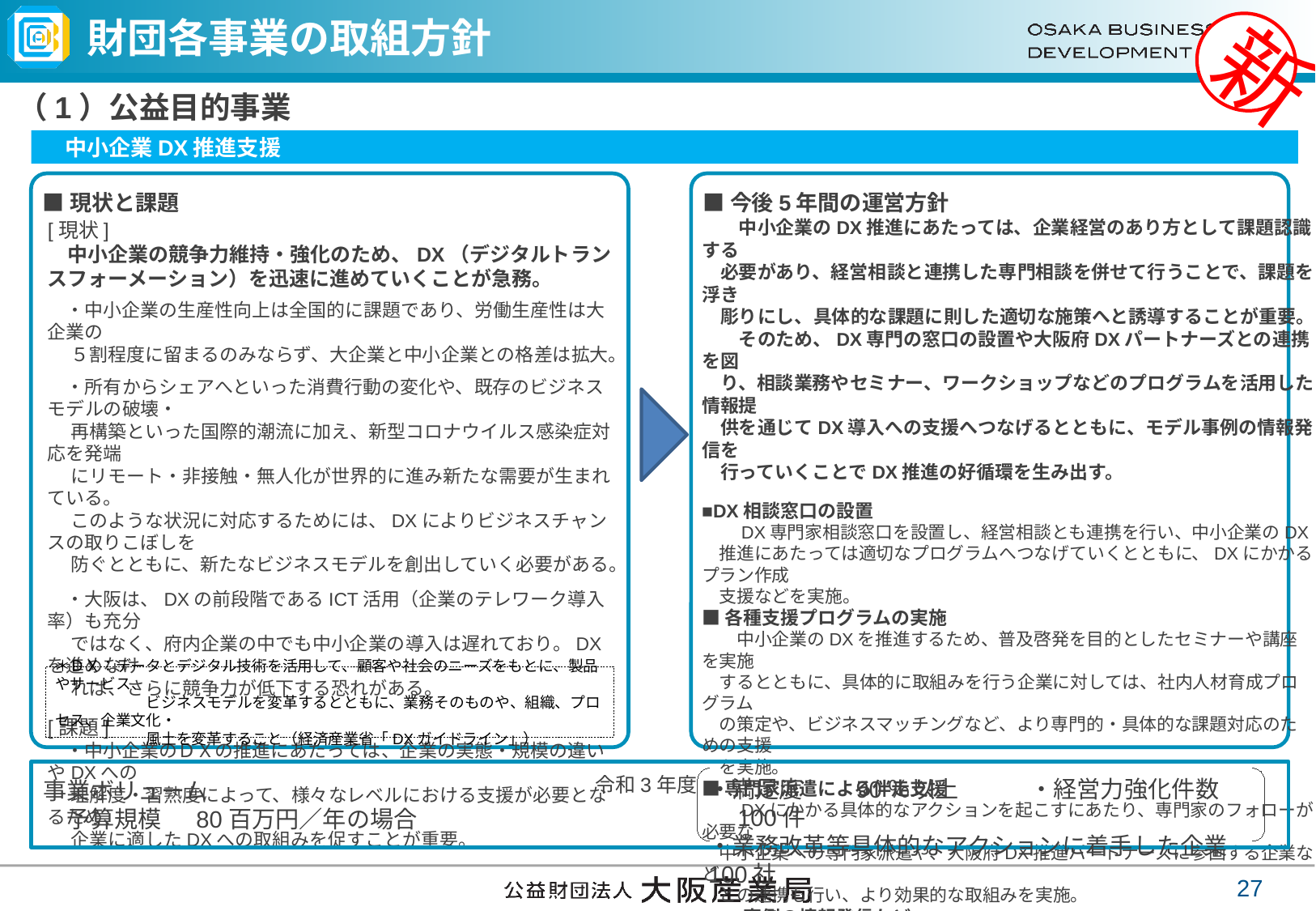

# 財団各事業の取組方針
新
（1）公益目的事業
　中小企業DX推進支援

■現状と課題
■今後5年間の運営方針
　　中小企業のDX推進にあたっては、企業経営のあり方として課題認識する
　必要があり、経営相談と連携した専門相談を併せて行うことで、課題を浮き
　彫りにし、具体的な課題に則した適切な施策へと誘導することが重要。
　　そのため、DX専門の窓口の設置や大阪府DXパートナーズとの連携を図
　り、相談業務やセミナー、ワークショップなどのプログラムを活用した情報提
　供を通じてDX導入への支援へつなげるとともに、モデル事例の情報発信を
　行っていくことでDX推進の好循環を生み出す。

■DX相談窓口の設置
　　DX専門家相談窓口を設置し、経営相談とも連携を行い、中小企業のDX
　推進にあたっては適切なプログラムへつなげていくとともに、DXにかかるプラン作成
　支援などを実施。
■各種支援プログラムの実施
　　中小企業のDXを推進するため、普及啓発を目的としたセミナーや講座を実施
　するとともに、具体的に取組みを行う企業に対しては、社内人材育成プログラム
　の策定や、ビジネスマッチングなど、より専門的・具体的な課題対応のための支援
　を実施。
■専門家派遣による伴走支援
　　DXにかかる具体的なアクションを起こすにあたり、専門家のフォローが必要な
　中小企業への専門家派遣や、大阪府DX推進パートナーズに参画する企業など
　との連携も行い、より効果的な取組みを実施。
■DX事例の情報発信など
　　DXの推進に具体的に取り組み、ビジネスに活用される企業に対しては、情報
　発信の場の設定等を実施。
[現状]
　中小企業の競争力維持・強化のため、DX（デジタルトランスフォーメーション）を迅速に進めていくことが急務。

　・中小企業の生産性向上は全国的に課題であり、労働生産性は大企業の
　 ５割程度に留まるのみならず、大企業と中小企業との格差は拡大。

　・所有からシェアへといった消費行動の変化や、既存のビジネスモデルの破壊・
　 再構築といった国際的潮流に加え、新型コロナウイルス感染症対応を発端
　 にリモート・非接触・無人化が世界的に進み新たな需要が生まれている。
　 このような状況に対応するためには、DXによりビジネスチャンスの取りこぼしを
　 防ぐとともに、新たなビジネスモデルを創出していく必要がある。

　・大阪は、DXの前段階であるICT活用（企業のテレワーク導入率）も充分
　 ではなく、府内企業の中でも中小企業の導入は遅れており。DXを進めなけ
　 れば、さらに競争力が低下する恐れがある。

[課題]
　・中小企業のＤＸの推進にあたっては、企業の実態・規模の違いやDXへの
　 理解度・習熟度によって、様々なレベルにおける支援が必要となるため、
　 企業に適したDXへの取組みを促すことが重要。

＊ＤＸ：データとデジタル技術を活用して、顧客や社会のニーズをもとに、製品やサービス、
　　　　　　ビジネスモデルを変革するとともに、業務そのものや、組織、プロセス、企業文化・
　　　　　　風土を変革すること（経済産業省「DXガイドライン」）
事業ボリューム
　予算規模 　80百万円／年の場合
令和3年度

・満足度　　90％以上　　　・経営力強化件数　　100件
・業務改革等具体的なアクションに着手した企業　100社
27